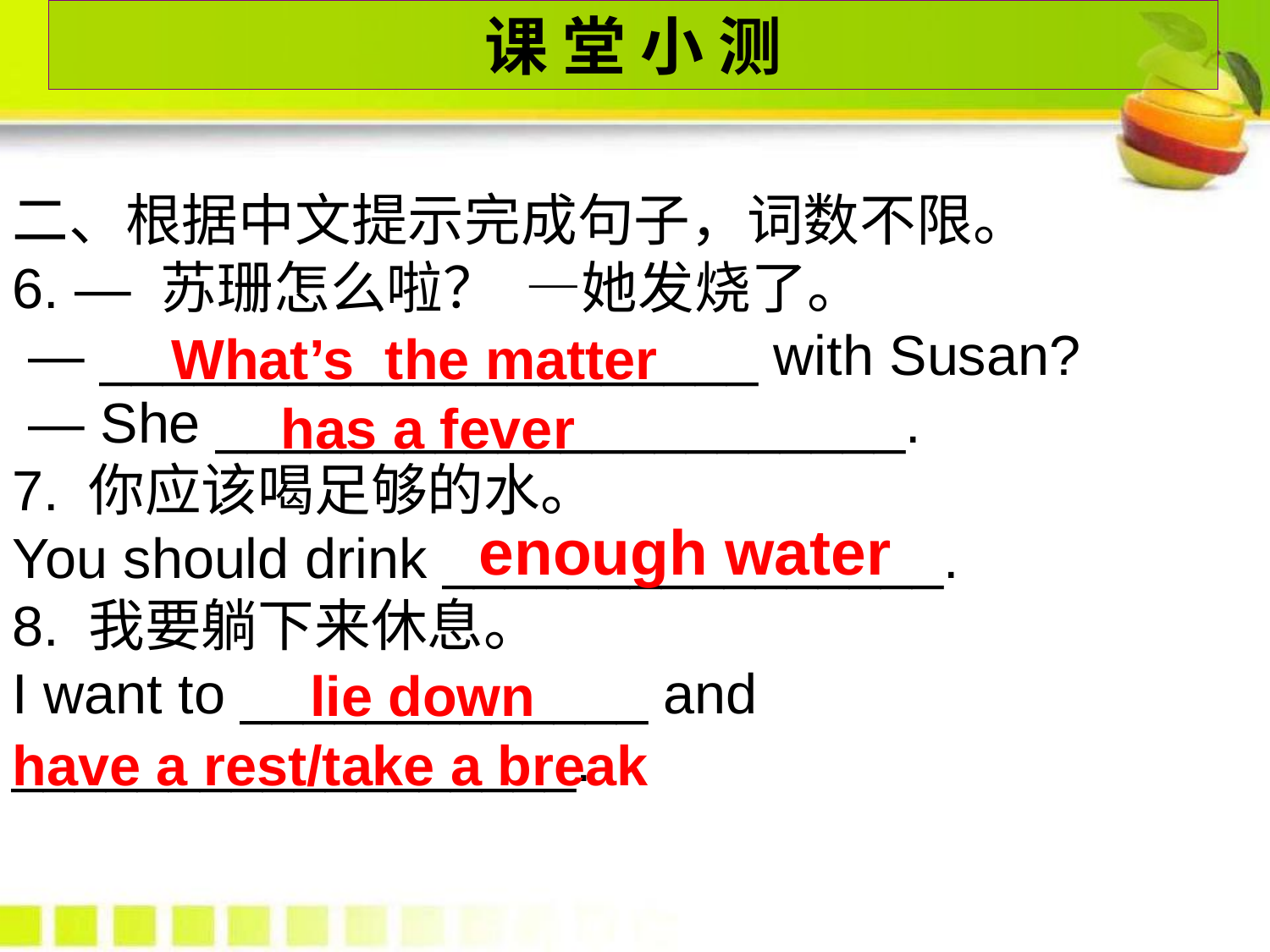

课 堂 小 测
二、根据中文提示完成句子，词数不限。
6. — 苏珊怎么啦？  —她发烧了。
 — _____________________ with Susan?
 — She ______________________.
7. 你应该喝足够的水。
You should drink ________________.
8. 我要躺下来休息。
I want to _____________ and __________________.
What’s  the matter
has a fever
enough water
lie down
have a rest/take a break